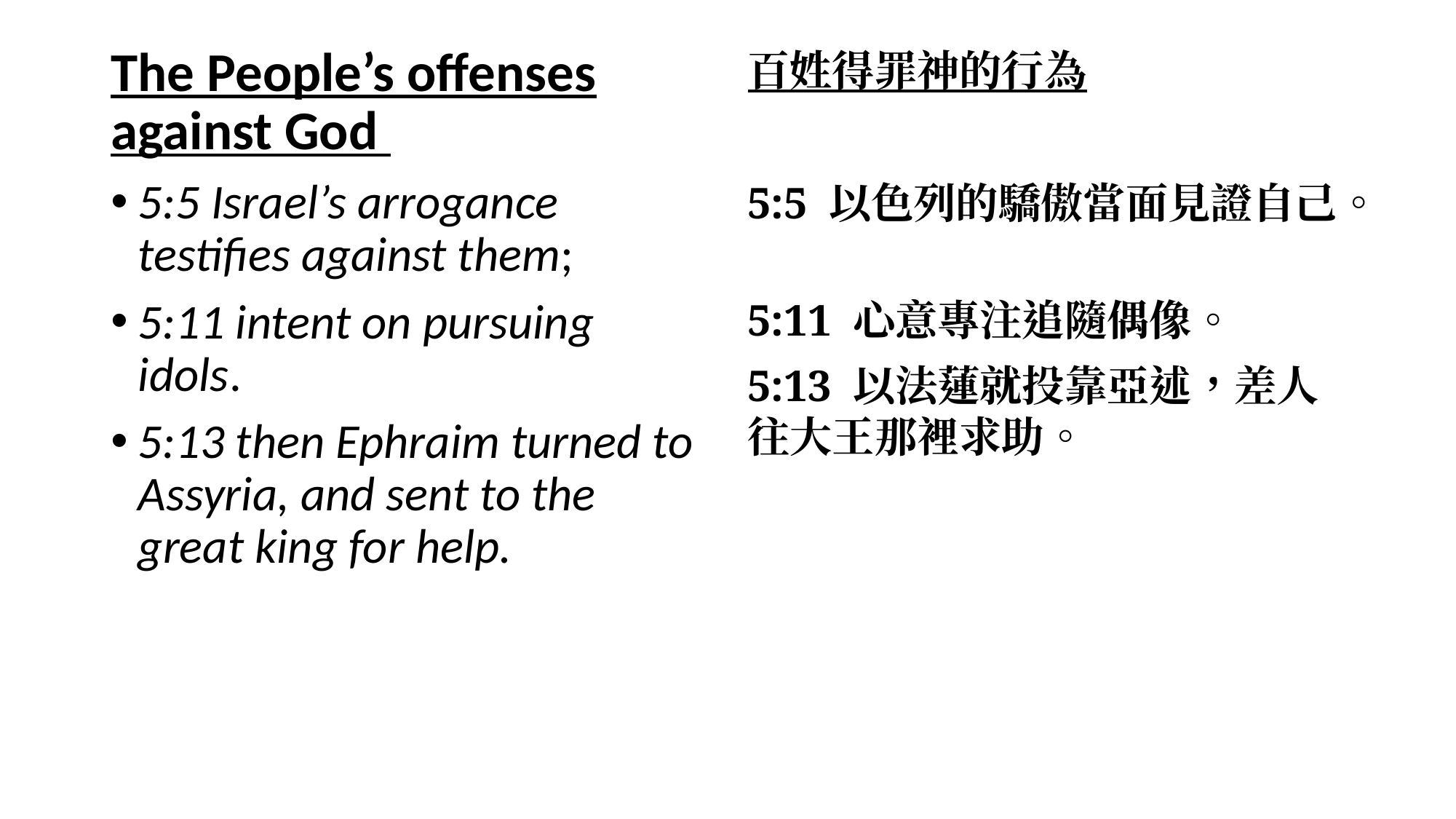

The People’s offenses against God
5:5 Israel’s arrogance testifies against them;
5:11 intent on pursuing idols.
5:13 then Ephraim turned to Assyria, and sent to the great king for help.

百姓得罪神的行為

5:5 以色列的驕傲當面見證自己。
5:11 心意專注追隨偶像。
5:13 以法蓮就投靠亞述，差人往大王那裡求助。